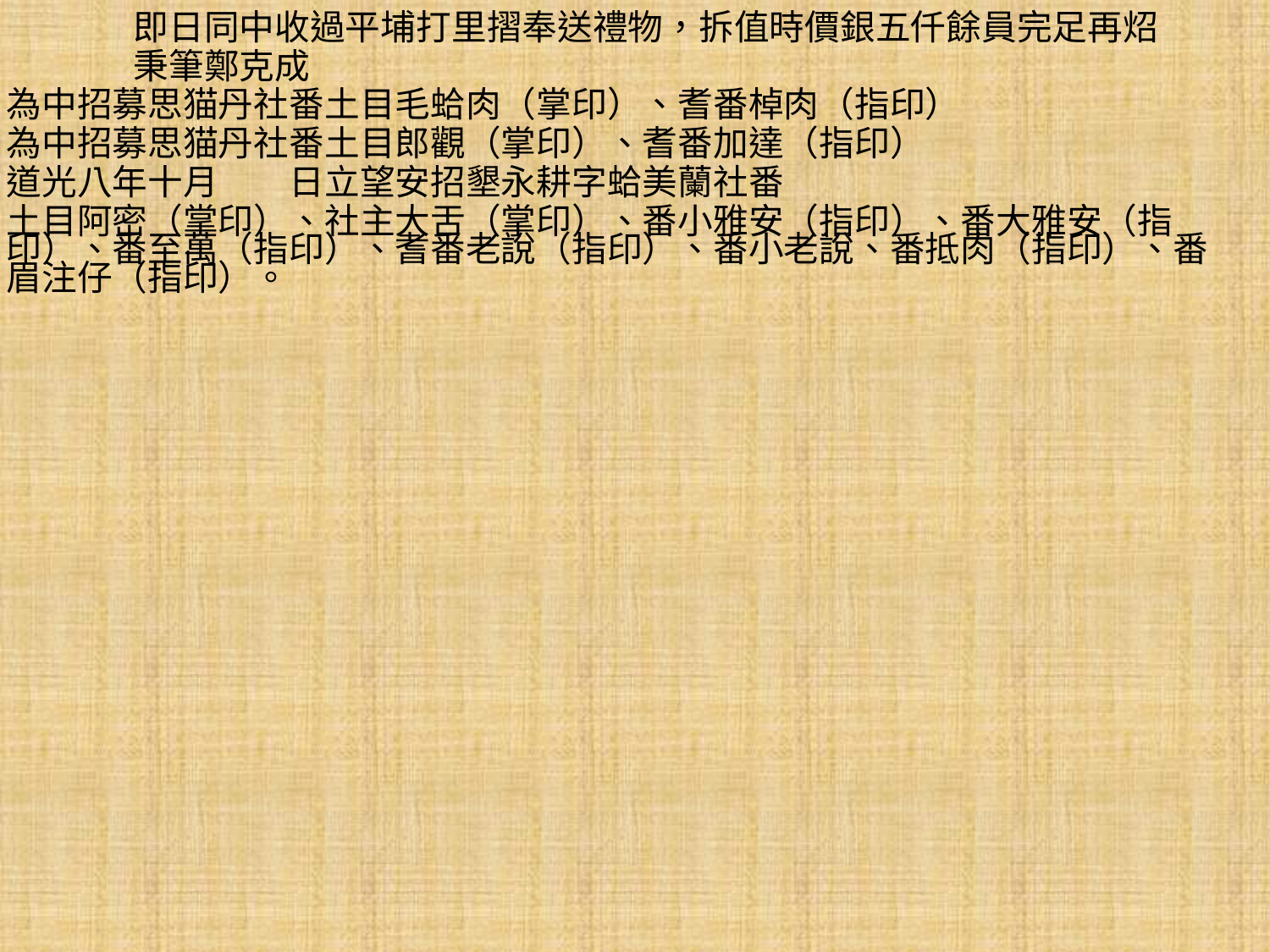

即日同中收過平埔打里摺奉送禮物，拆值時價銀五仟餘員完足再炤
	秉筆鄭克成
為中招募思猫丹社番土目毛蛤肉（掌印）、耆番棹肉（指印）
為中招募思猫丹社番土目郎觀（掌印）、耆番加達（指印）
道光八年十月　　日立望安招墾永耕字蛤美蘭社番
土目阿密（掌印）、社主大舌（掌印）、番小雅安（指印）、番大雅安（指印）、番至萬（指印）、耆番老說（指印）、番小老說、番抵肉（指印）、番眉注仔（指印）。